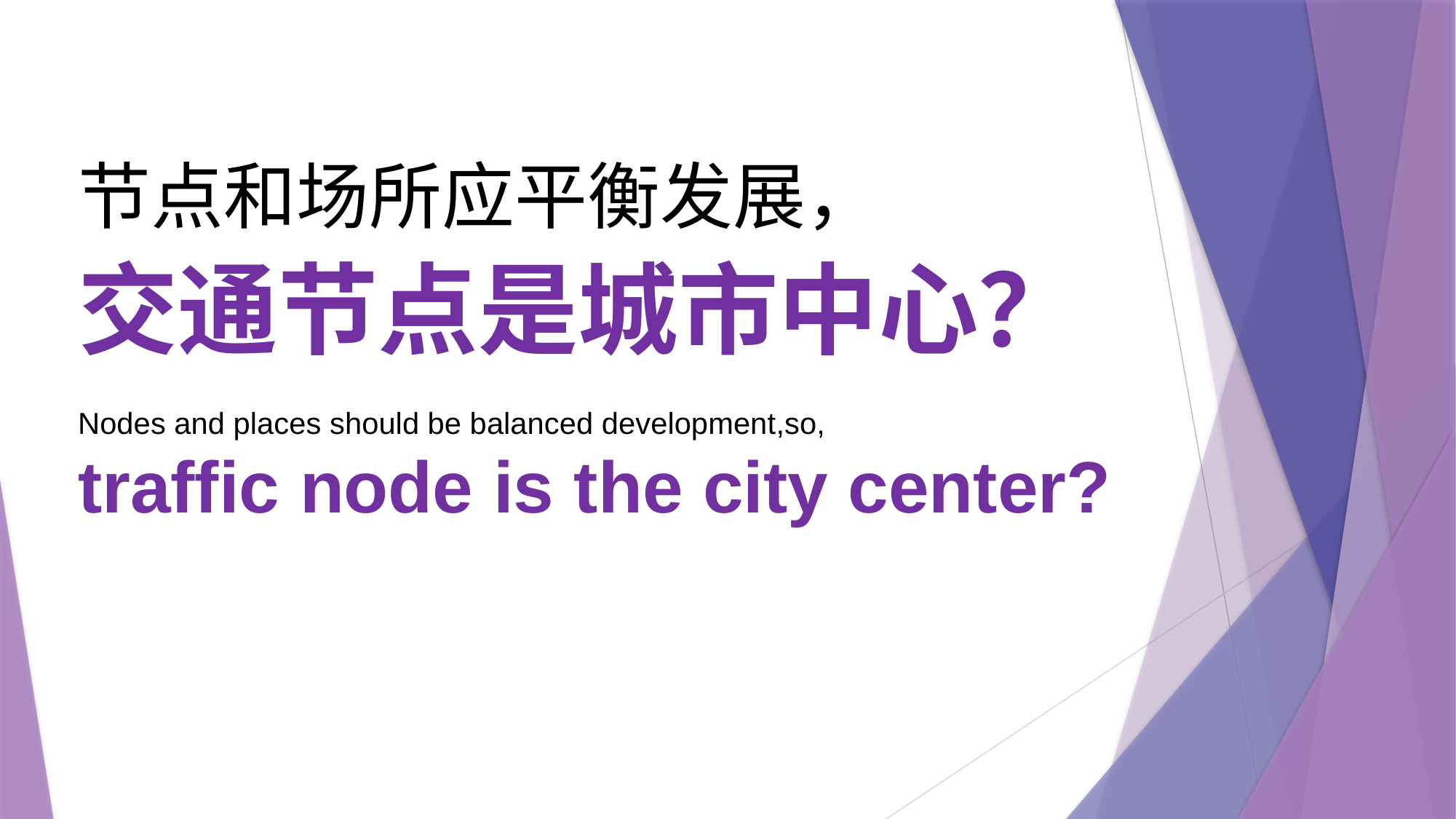

节点和场所应平衡发展，
交通节点是城市中心？
Nodes and places should be balanced development,so,
traffic node is the city center?